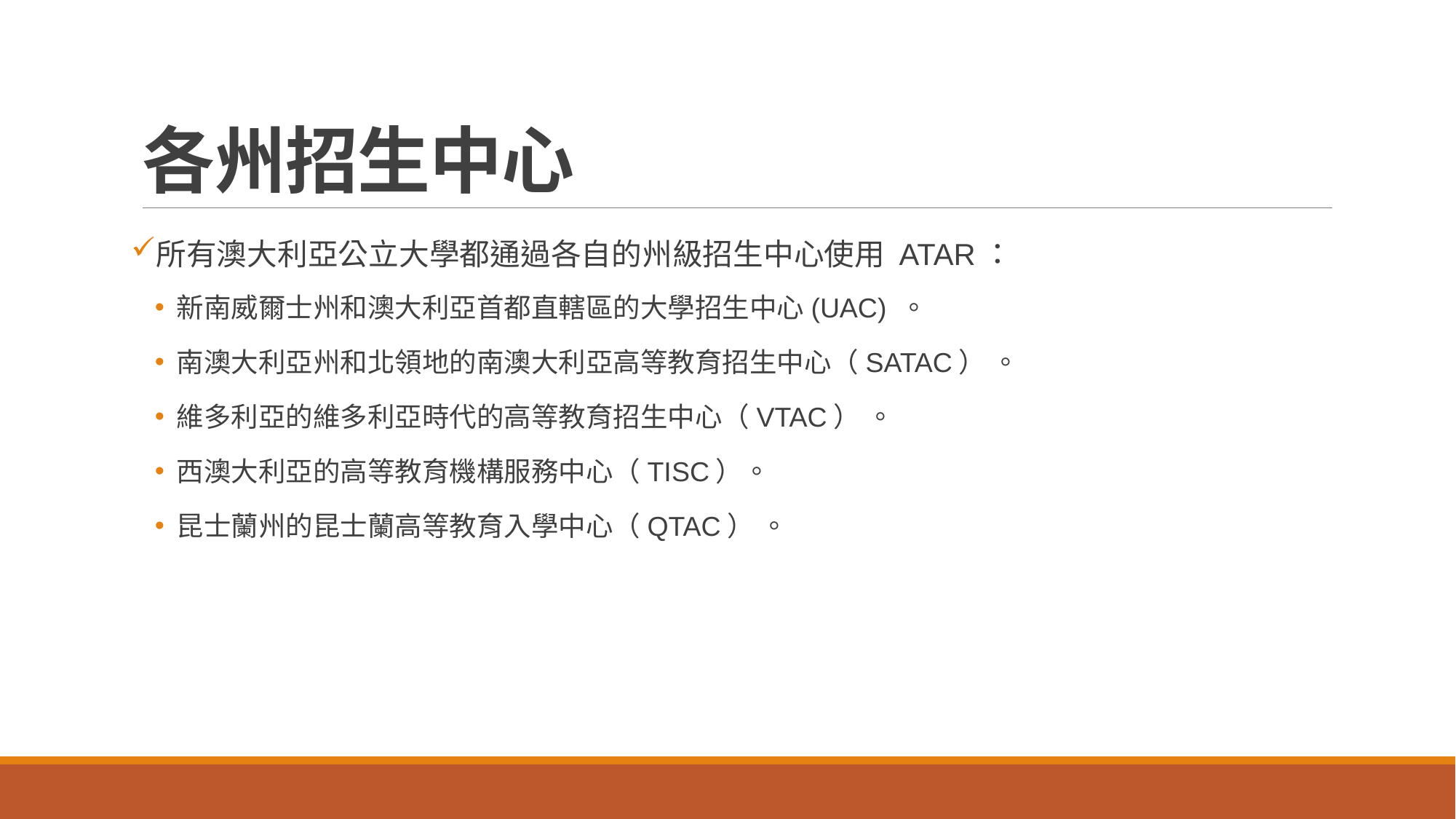

# 各州招生中心
所有澳大利亞公立大學都通過各自的州級招生中心使用 ATAR：
新南威爾士州和澳大利亞首都直轄區的大學招生中心(UAC) 。
南澳大利亞州和北領地的南澳大利亞高等教育招生中心（SATAC） 。
維多利亞的維多利亞時代的高等教育招生中心（VTAC） 。
西澳大利亞的高等教育機構服務中心（TISC）。
昆士蘭州的昆士蘭高等教育入學中心（QTAC） 。